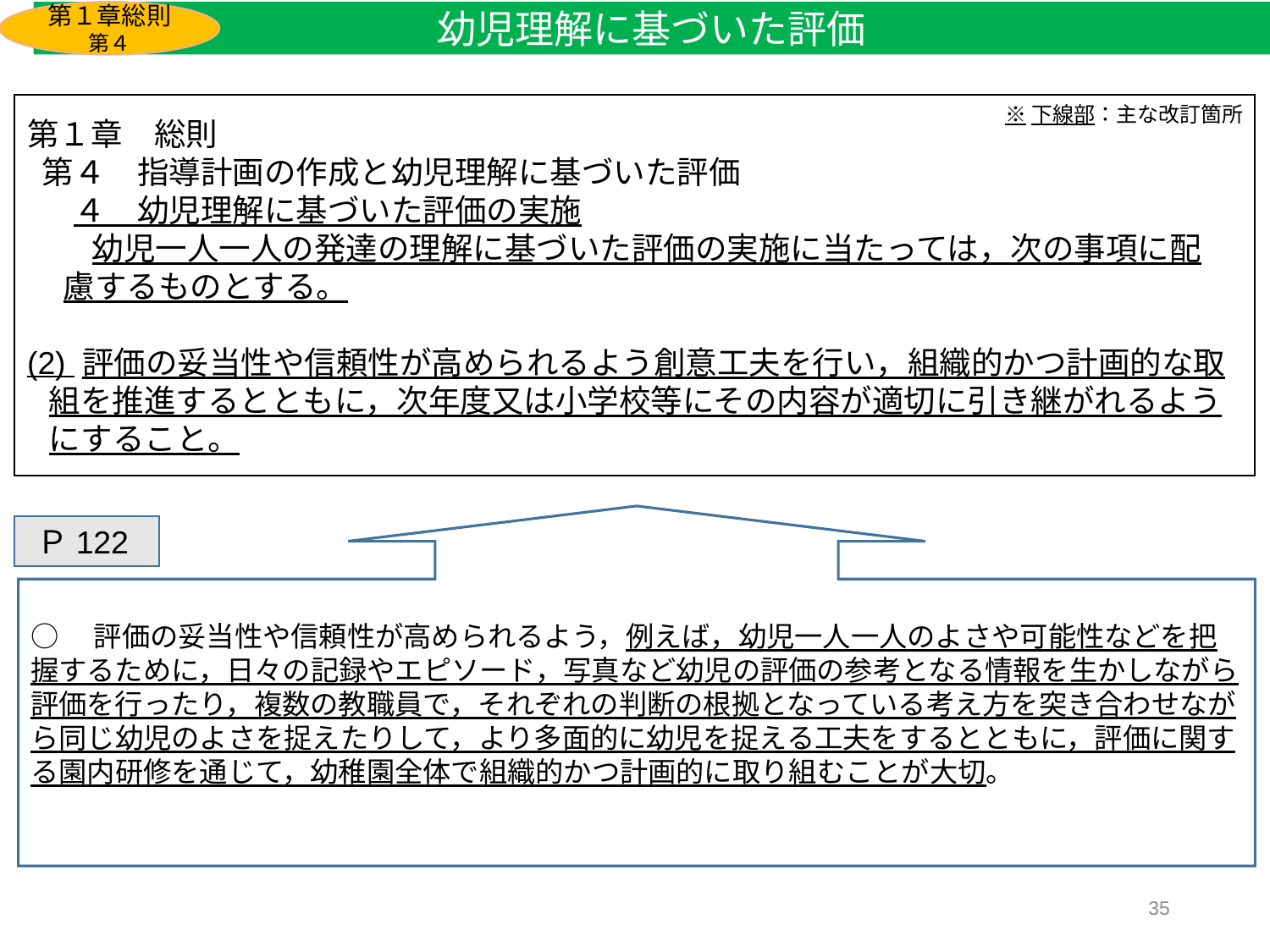

幼児理解に基づいた評価
第１章総則
第４
第１章　総則
 第４　指導計画の作成と幼児理解に基づいた評価
 　４　幼児理解に基づいた評価の実施
        幼児一人一人の発達の理解に基づいた評価の実施に当たっては，次の事項に配
     慮するものとする。

(2) 評価の妥当性や信頼性が高められるよう創意工夫を行い，組織的かつ計画的な取
  組を推進するとともに，次年度又は小学校等にその内容が適切に引き継がれるよう
  にすること。
※下線部：主な改訂箇所

○　評価の妥当性や信頼性が高められるよう，例えば，幼児一人一人のよさや可能性などを把握するために，日々の記録やエピソード，写真など幼児の評価の参考となる情報を生かしながら評価を行ったり，複数の教職員で，それぞれの判断の根拠となっている考え方を突き合わせながら同じ幼児のよさを捉えたりして，より多面的に幼児を捉える工夫をするとともに，評価に関する園内研修を通じて，幼稚園全体で組織的かつ計画的に取り組むことが大切。

Ｐ122
35